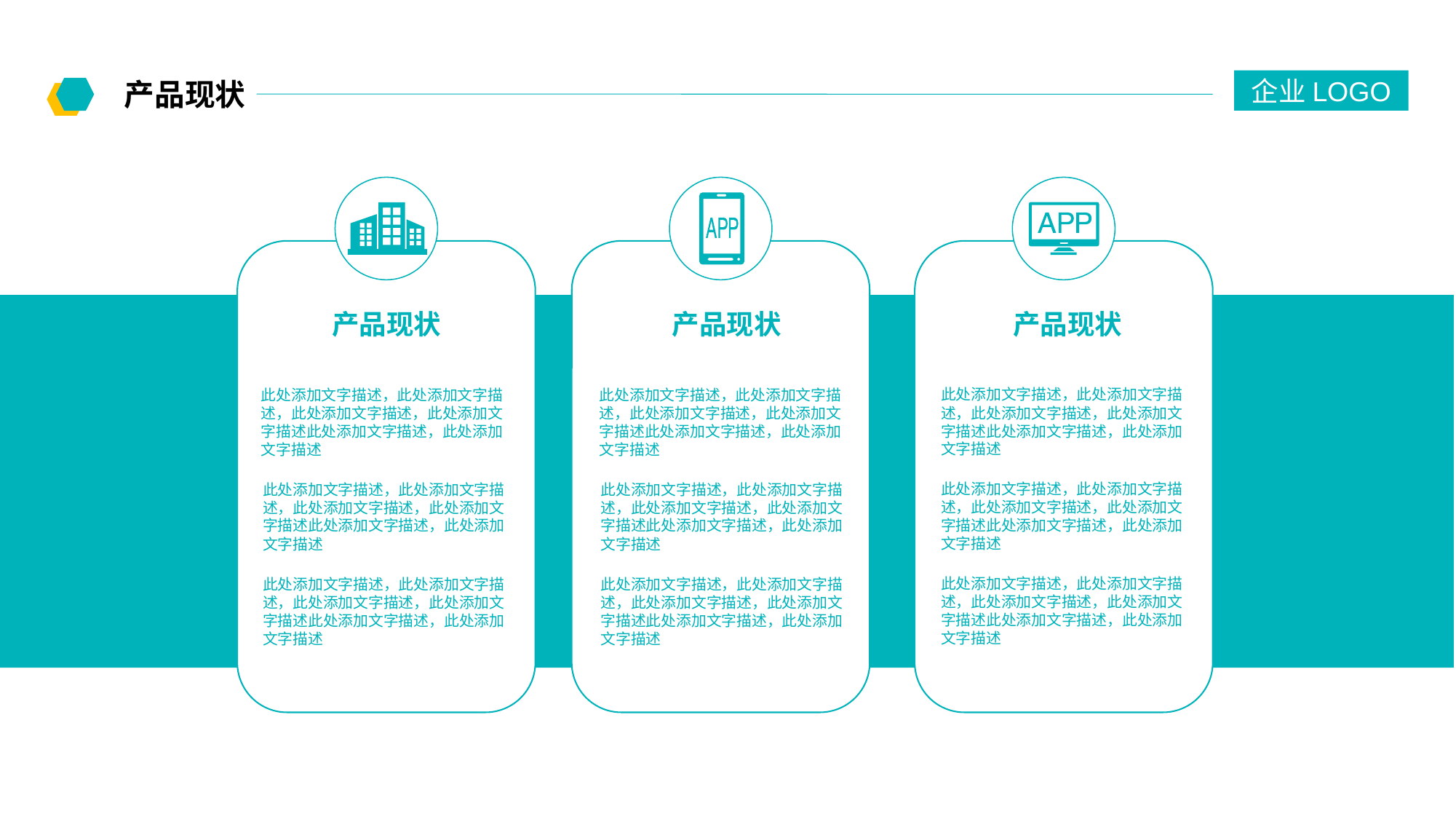

产品现状
企业LOGO

产品现状
产品现状
产品现状
此处添加文字描述，此处添加文字描述，此处添加文字描述，此处添加文字描述此处添加文字描述，此处添加文字描述
此处添加文字描述，此处添加文字描述，此处添加文字描述，此处添加文字描述此处添加文字描述，此处添加文字描述
此处添加文字描述，此处添加文字描述，此处添加文字描述，此处添加文字描述此处添加文字描述，此处添加文字描述
此处添加文字描述，此处添加文字描述，此处添加文字描述，此处添加文字描述此处添加文字描述，此处添加文字描述
此处添加文字描述，此处添加文字描述，此处添加文字描述，此处添加文字描述此处添加文字描述，此处添加文字描述
此处添加文字描述，此处添加文字描述，此处添加文字描述，此处添加文字描述此处添加文字描述，此处添加文字描述
此处添加文字描述，此处添加文字描述，此处添加文字描述，此处添加文字描述此处添加文字描述，此处添加文字描述
此处添加文字描述，此处添加文字描述，此处添加文字描述，此处添加文字描述此处添加文字描述，此处添加文字描述
此处添加文字描述，此处添加文字描述，此处添加文字描述，此处添加文字描述此处添加文字描述，此处添加文字描述